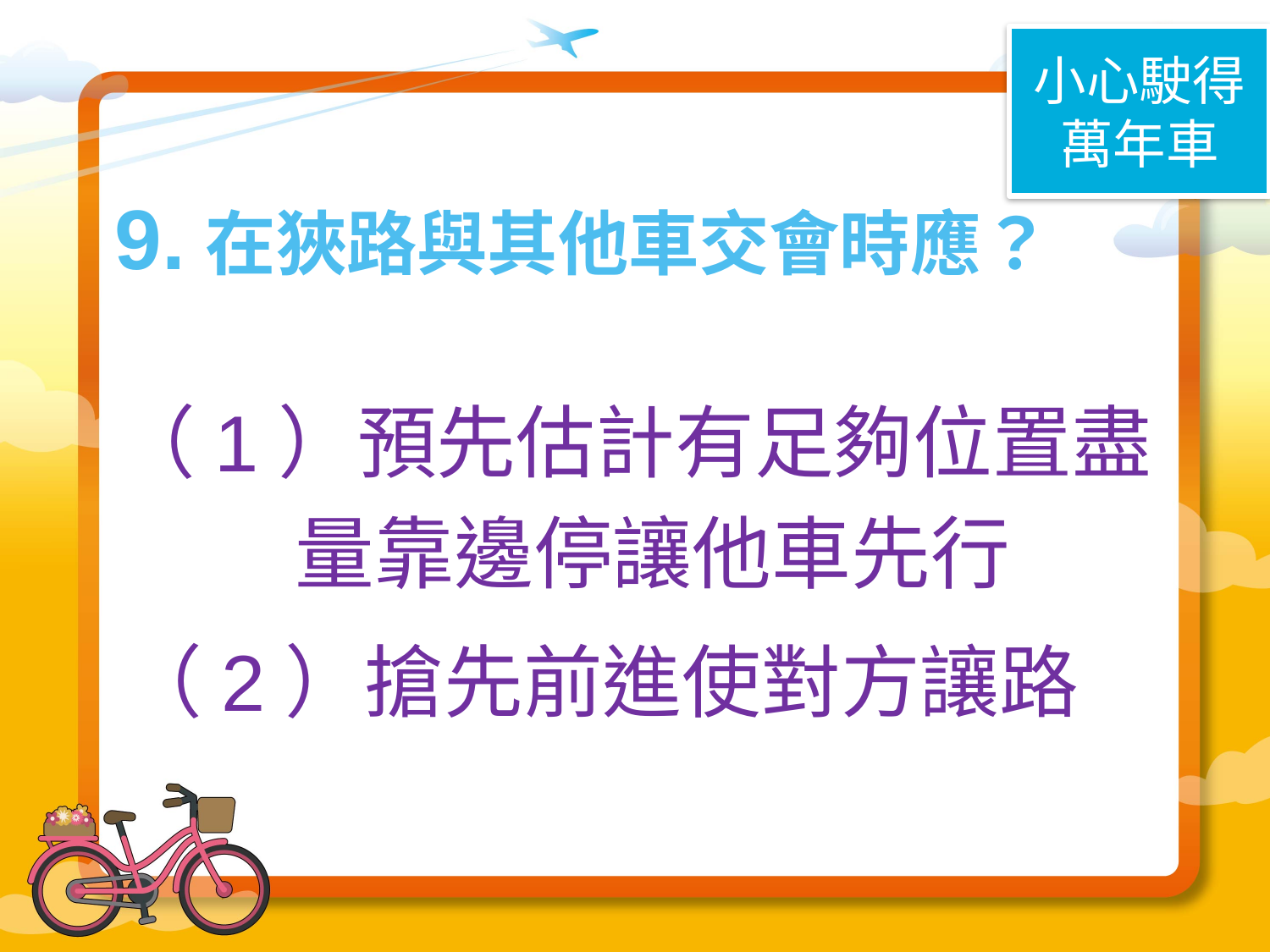

小心駛得萬年車
9.在狹路與其他車交會時應？
（1）預先估計有足夠位置盡
         量靠邊停讓他車先行
（2）搶先前進使對方讓路